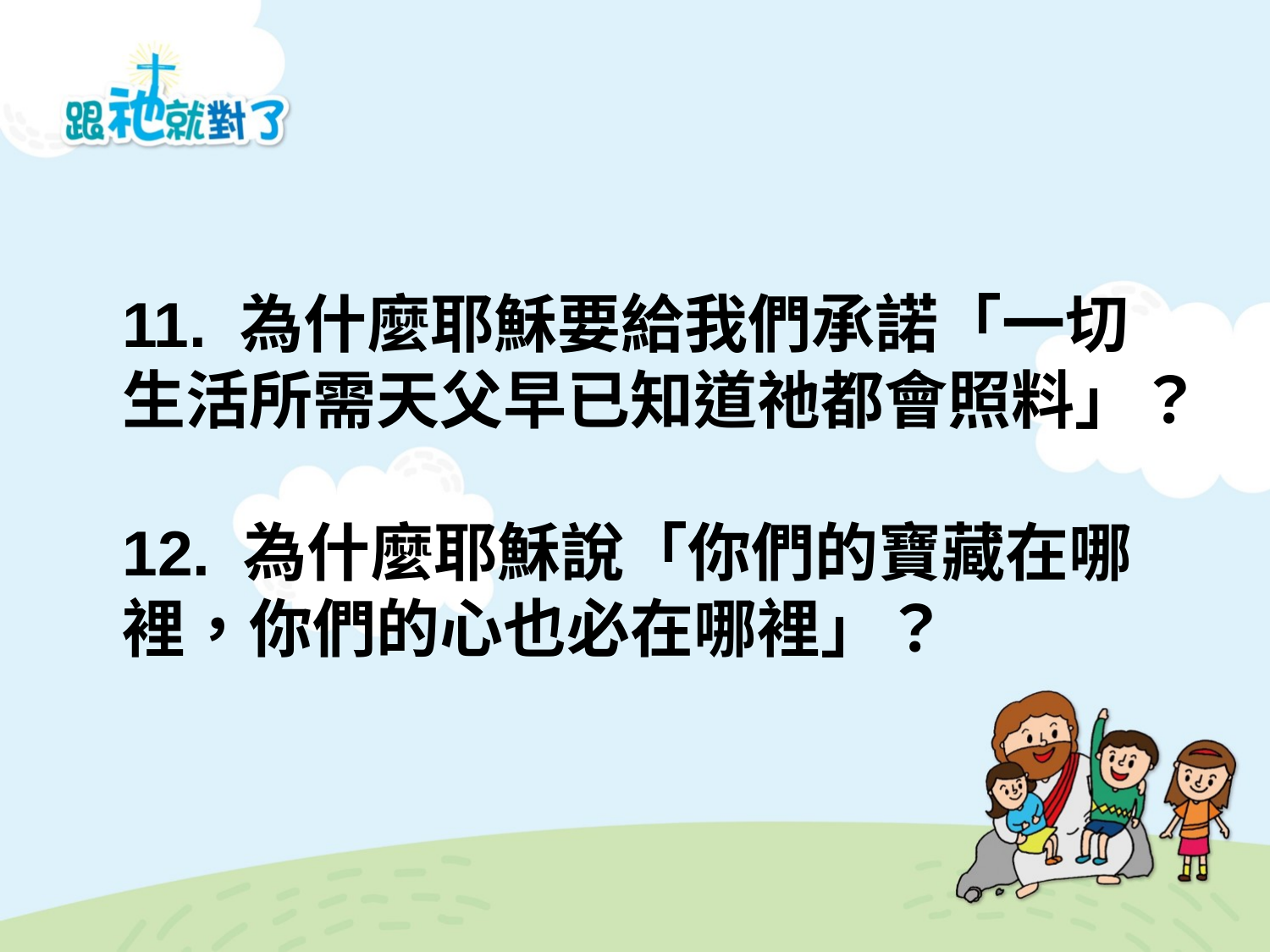

11. 為什麼耶穌要給我們承諾「一切生活所需天父早已知道祂都會照料」？

12. 為什麼耶穌說「你們的寶藏在哪裡，你們的心也必在哪裡」？